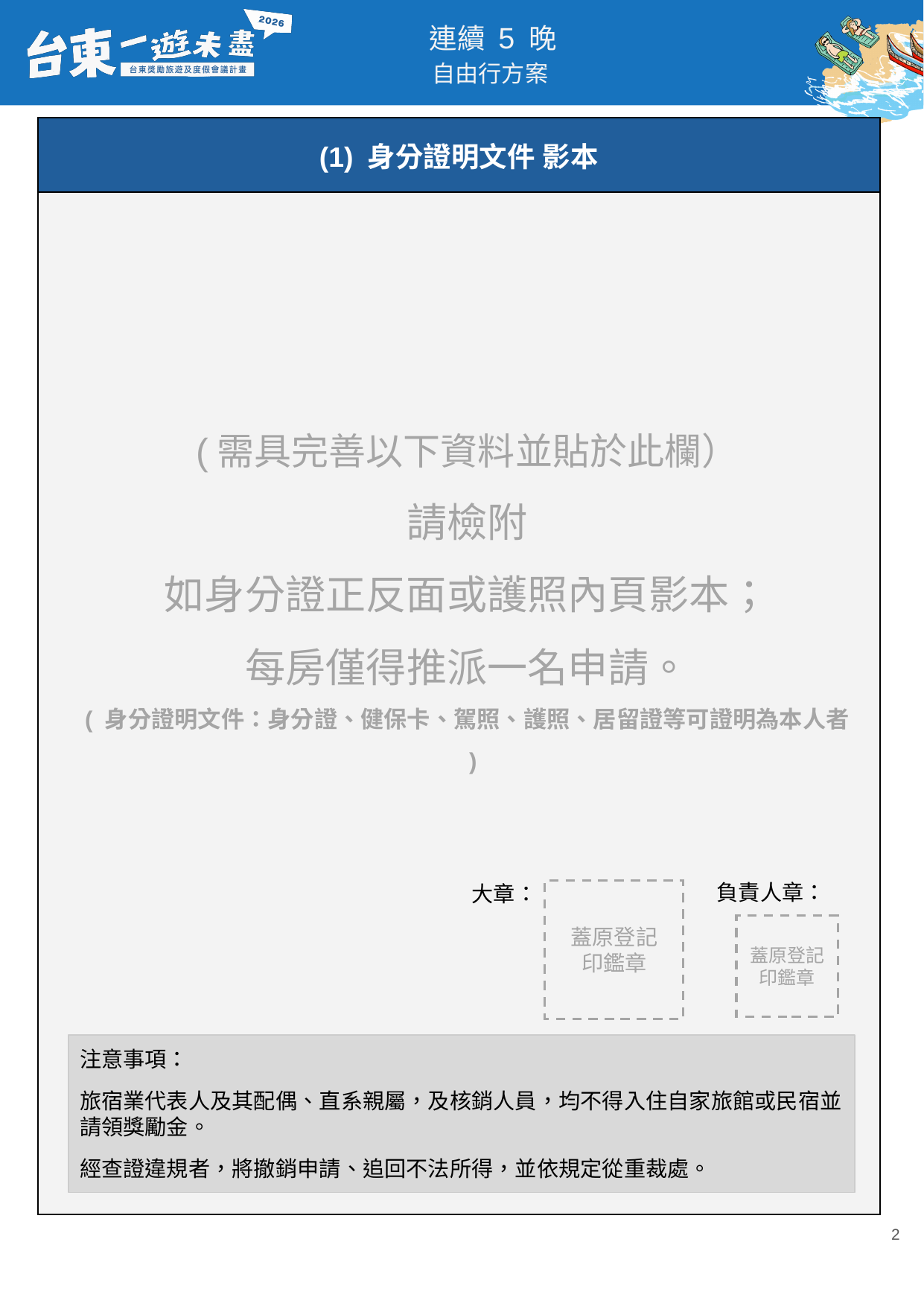

| (1) 身分證明文件 影本 |
| --- |
|  |
如本頁面不足，
請於左側複製本投影片
進行新增
(需具完善以下資料並貼於此欄）
請檢附
如身分證正反面或護照內頁影本；
每房僅得推派一名申請。
( 身分證明文件：身分證、健保卡、駕照、護照、居留證等可證明為本人者 )
負責人章：
大章：
蓋原登記
印鑑章
蓋原登記
印鑑章
注意事項：
旅宿業代表人及其配偶、直系親屬，及核銷人員，均不得入住自家旅館或民宿並請領獎勵金。
經查證違規者，將撤銷申請、追回不法所得，並依規定從重裁處。
2